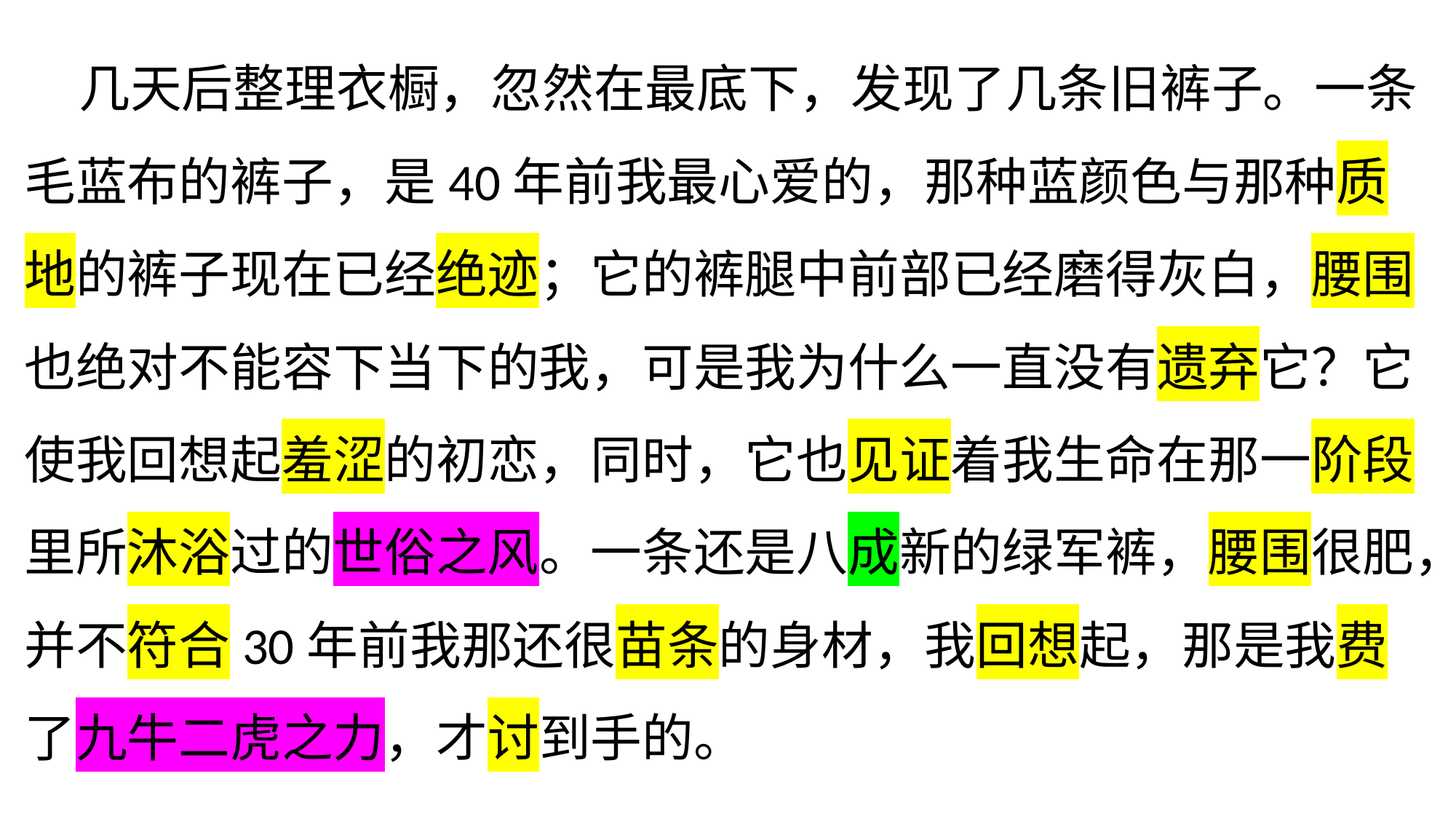

几天后整理衣橱，忽然在最底下，发现了几条旧裤子。一条毛蓝布的裤子，是40年前我最心爱的，那种蓝颜色与那种质地的裤子现在已经绝迹；它的裤腿中前部已经磨得灰白，腰围也绝对不能容下当下的我，可是我为什么一直没有遗弃它？它使我回想起羞涩的初恋，同时，它也见证着我生命在那一阶段里所沐浴过的世俗之风。一条还是八成新的绿军裤，腰围很肥，并不符合30年前我那还很苗条的身材，我回想起，那是我费了九牛二虎之力，才讨到手的。